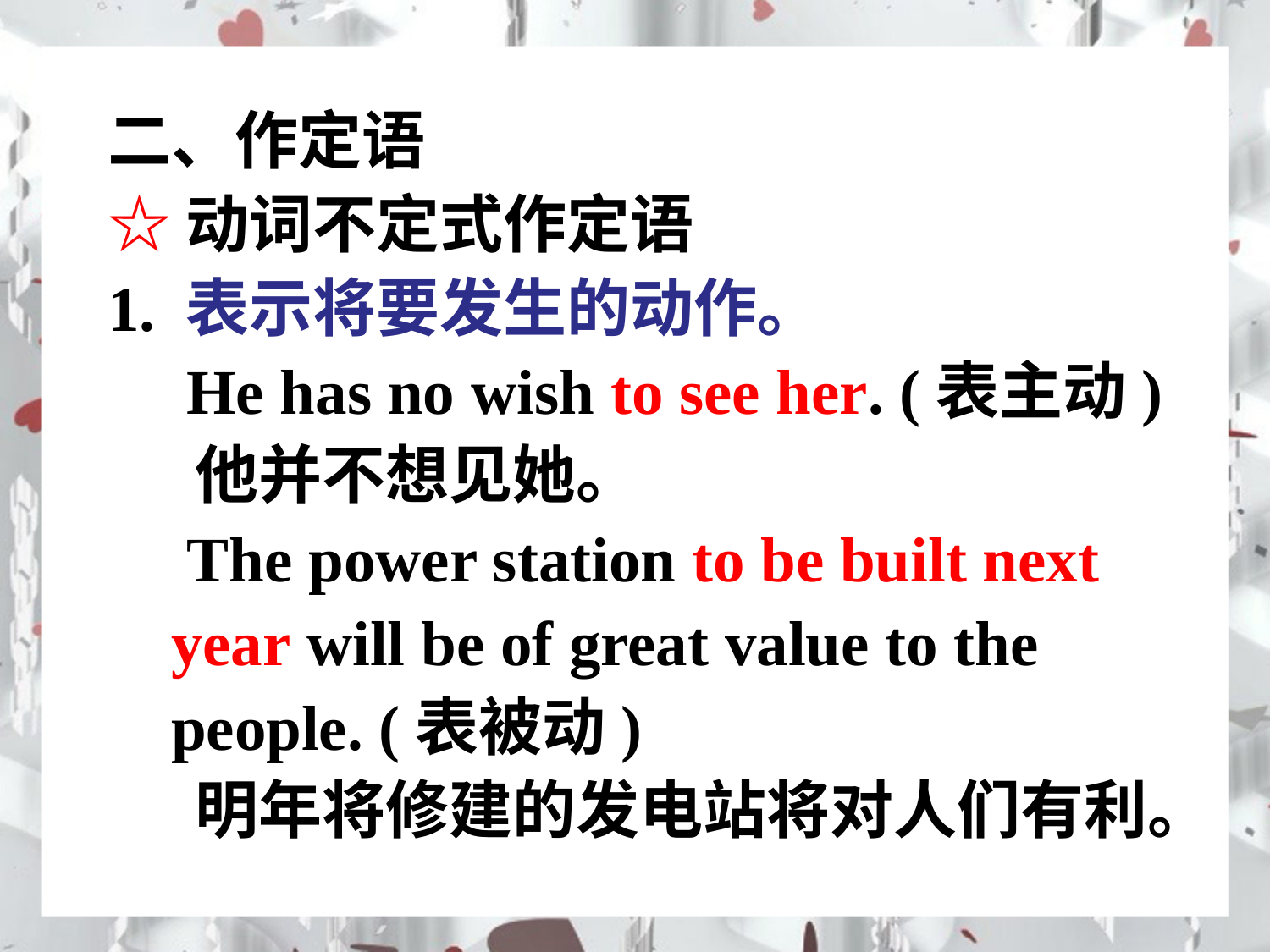

二、作定语
☆动词不定式作定语
1. 表示将要发生的动作。
     He has no wish to see her. (表主动)
     他并不想见她。
     The power station to be built next year will be of great value to the people. (表被动)
     明年将修建的发电站将对人们有利。